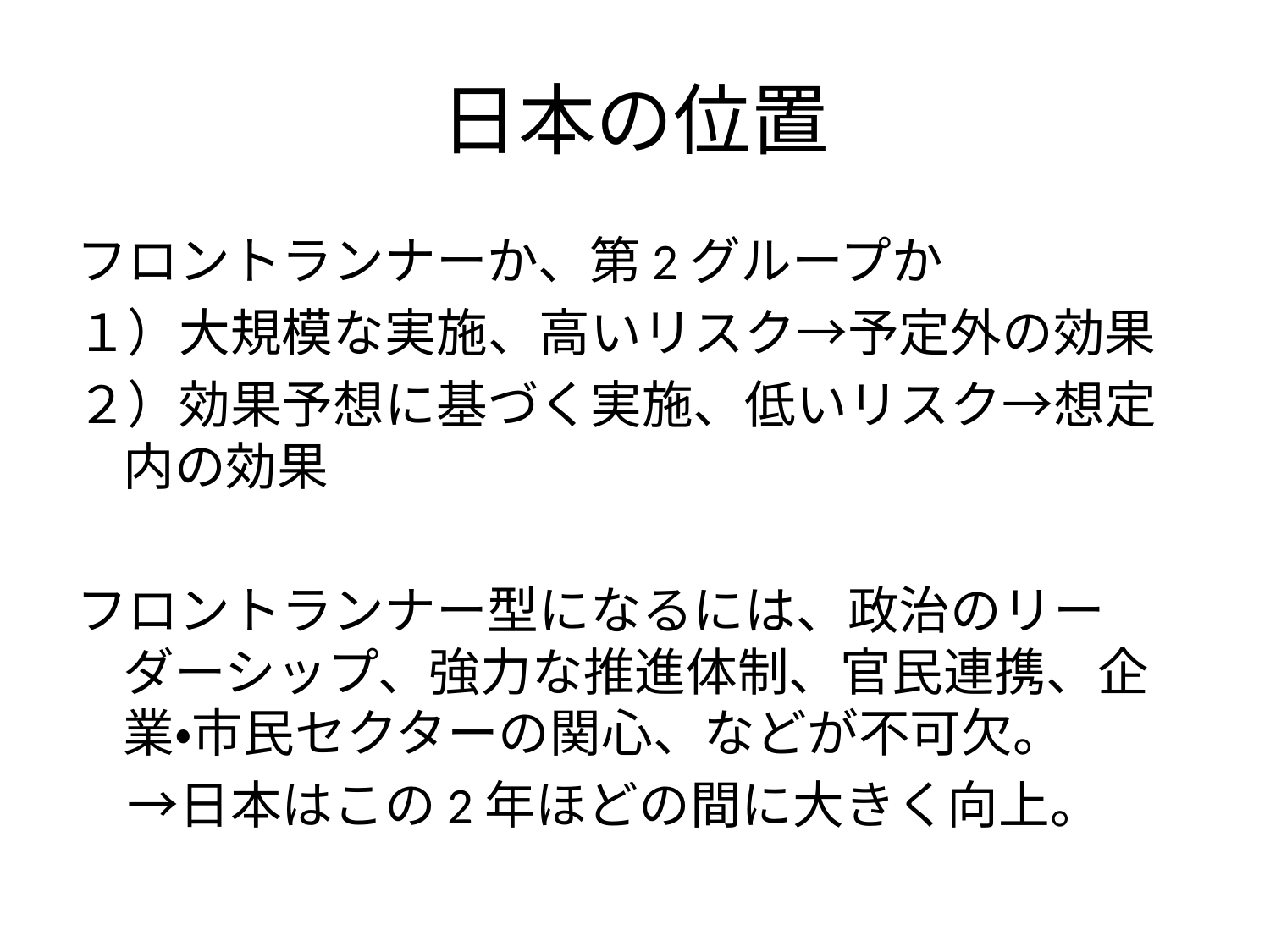

# 日本の位置
フロントランナーか、第2グループか
１）大規模な実施、高いリスク→予定外の効果
２）効果予想に基づく実施、低いリスク→想定内の効果

フロントランナー型になるには、政治のリーダーシップ、強力な推進体制、官民連携、企業・市民セクターの関心、などが不可欠。
　→日本はこの2年ほどの間に大きく向上。